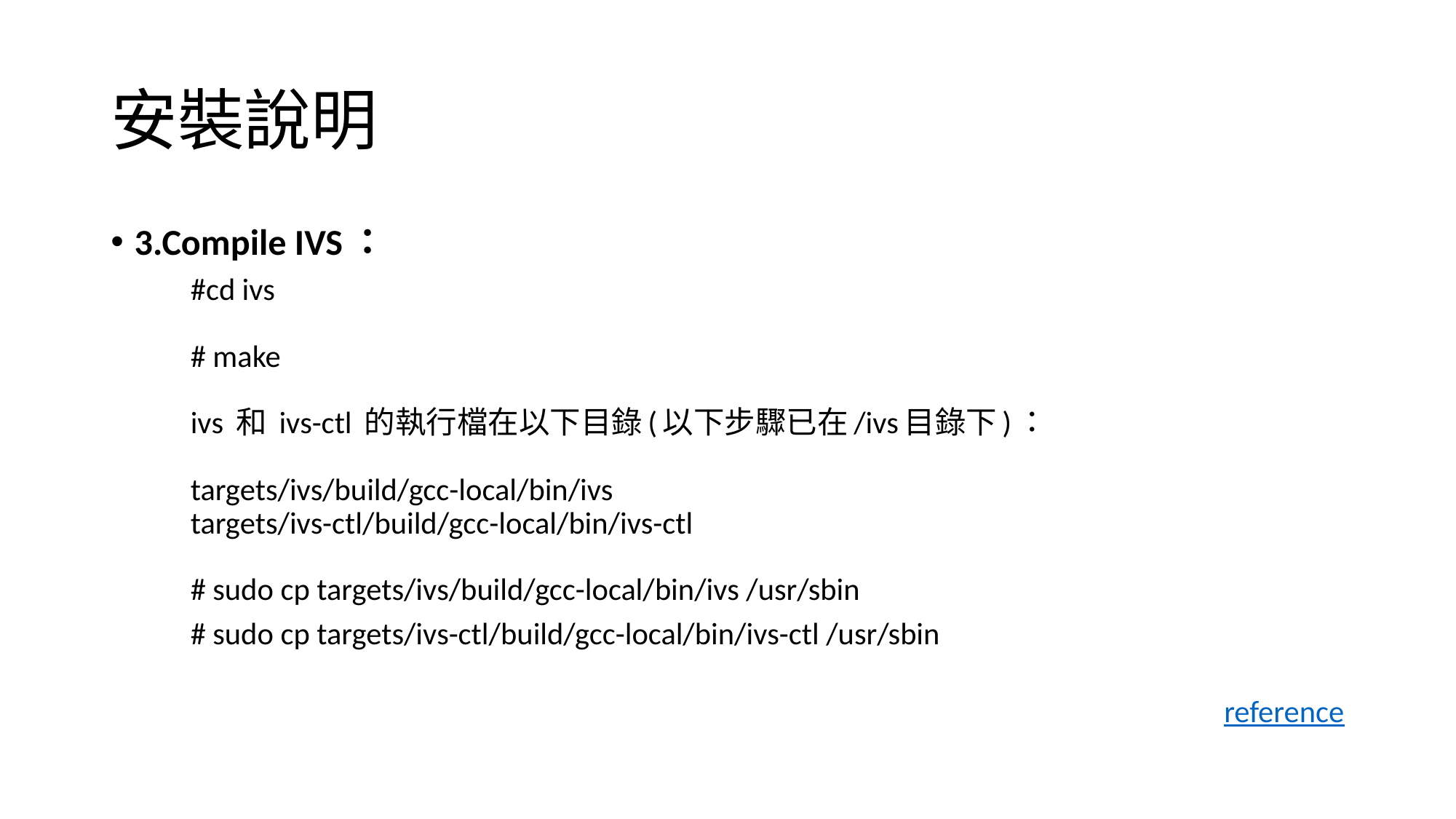

# 安裝說明
3.Compile IVS：
	#cd ivs
	# make
    
	ivs 和 ivs-ctl 的執行檔在以下目錄(以下步驟已在/ivs目錄下)：
    
		targets/ivs/build/gcc-local/bin/ivs 
		targets/ivs-ctl/build/gcc-local/bin/ivs-ctl
    
	# sudo cp targets/ivs/build/gcc-local/bin/ivs /usr/sbin
	# sudo cp targets/ivs-ctl/build/gcc-local/bin/ivs-ctl /usr/sbin
        reference